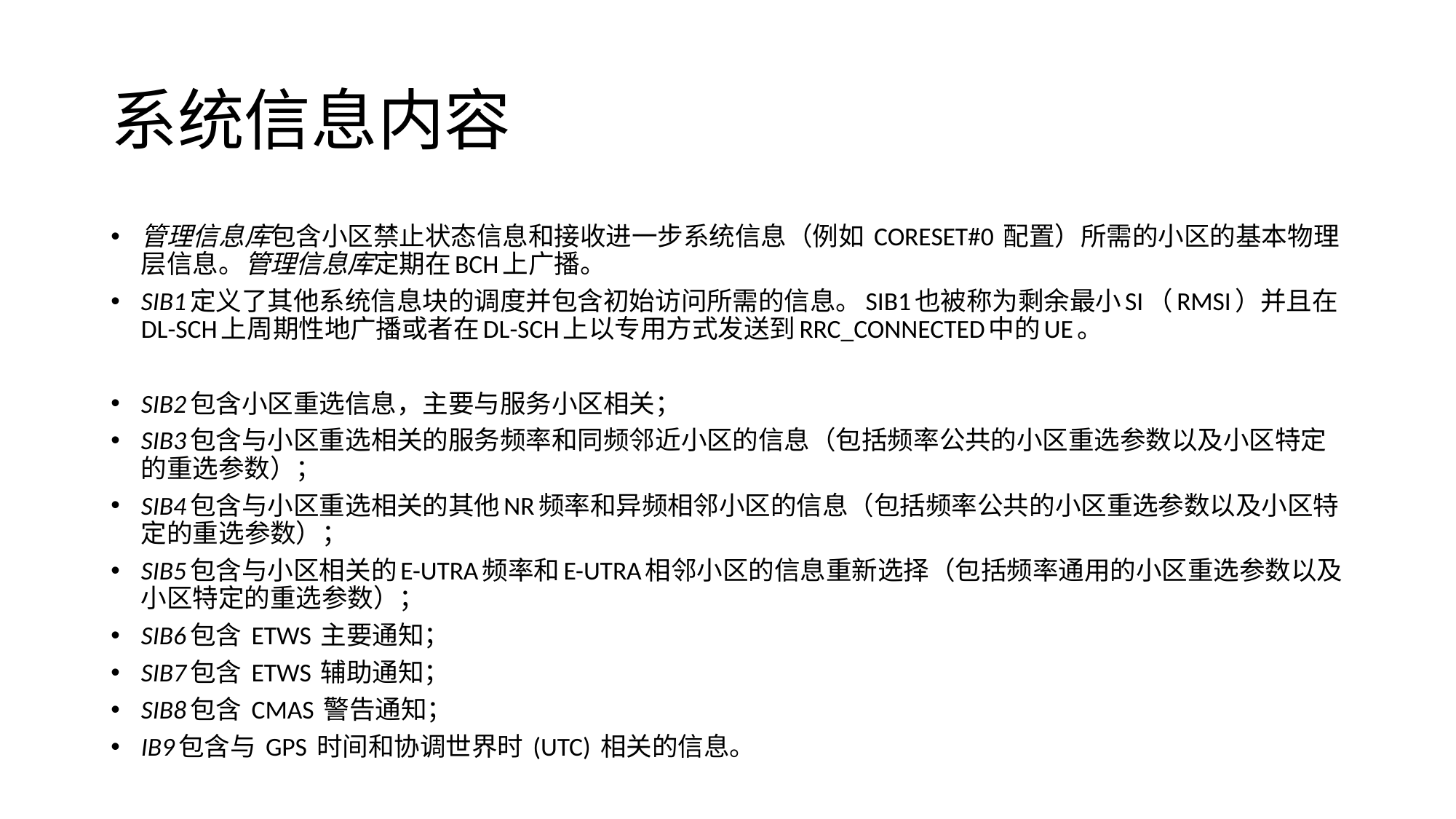

# 系统信息内容
管理信息库包含小区禁止状态信息和接收进一步系统信息（例如 CORESET#0 配置）所需的小区的基本物理层信息。管理信息库定期在BCH上广播。
SIB1定义了其他系统信息块的调度并包含初始访问所需的信息。SIB1也被称为剩余最小SI（RMSI）并且在DL-SCH上周期性地广播或者在DL-SCH上以专用方式发送到RRC_CONNECTED中的UE。

SIB2包含小区重选信息，主要与服务小区相关；
SIB3包含与小区重选相关的服务频率和同频邻近小区的信息（包括频率公共的小区重选参数以及小区特定的重选参数）；
SIB4包含与小区重选相关的其他NR频率和异频相邻小区的信息（包括频率公共的小区重选参数以及小区特定的重选参数）；
SIB5包含与小区相关的E-UTRA频率和E-UTRA相邻小区的信息重新选择（包括频率通用的小区重选参数以及小区特定的重选参数）；
SIB6包含 ETWS 主要通知；
SIB7包含 ETWS 辅助通知；
SIB8包含 CMAS 警告通知；
IB9包含与 GPS 时间和协调世界时 (UTC) 相关的信息。